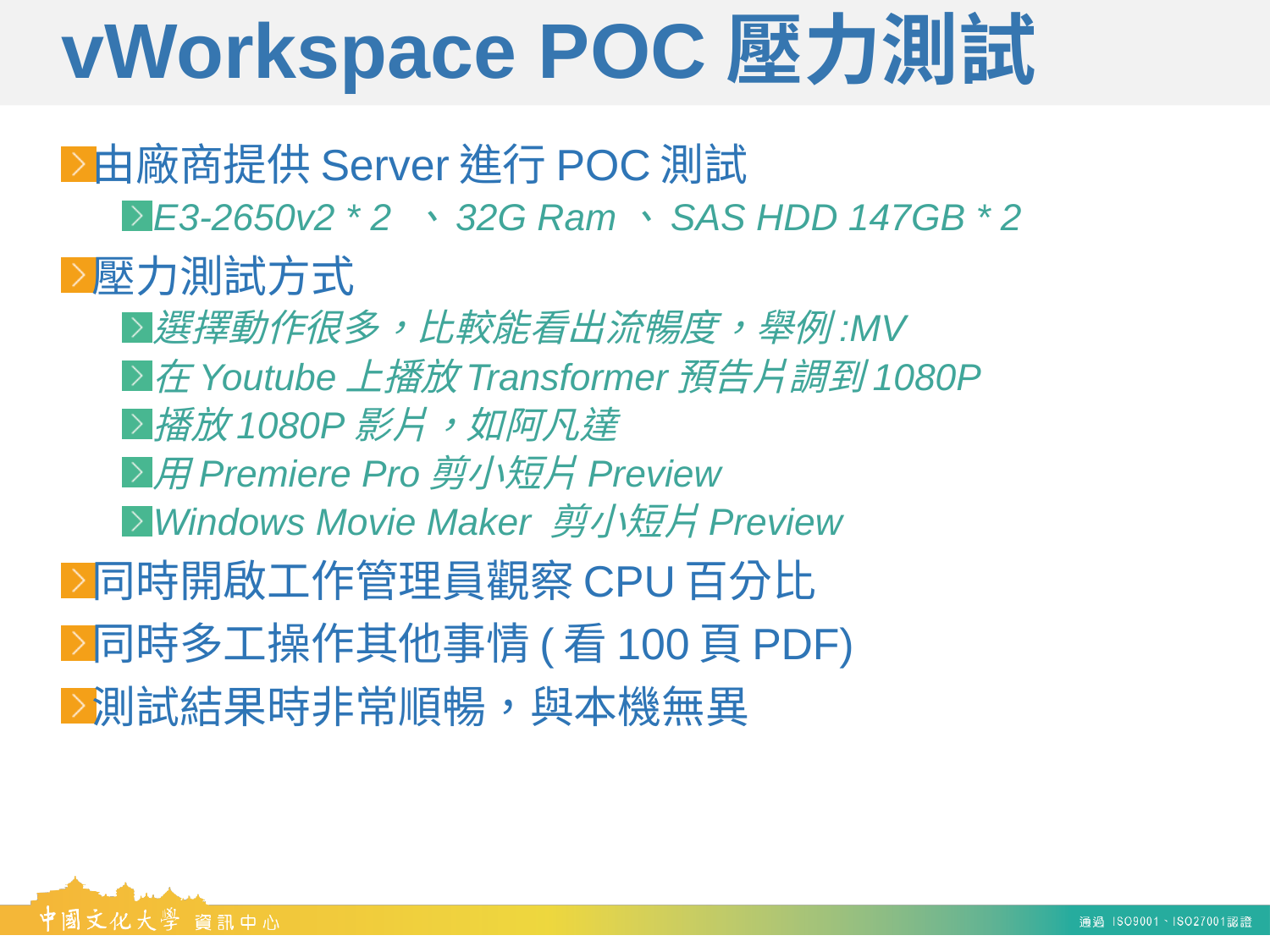

# vWorkspace POC壓力測試
由廠商提供Server進行POC測試
E3-2650v2 * 2 、32G Ram、SAS HDD 147GB * 2
壓力測試方式
選擇動作很多，比較能看出流暢度，舉例:MV
在Youtube上播放Transformer預告片調到1080P
播放1080P影片，如阿凡達
用Premiere Pro剪小短片Preview
Windows Movie Maker 剪小短片Preview
同時開啟工作管理員觀察CPU百分比
同時多工操作其他事情(看100頁PDF)
測試結果時非常順暢，與本機無異